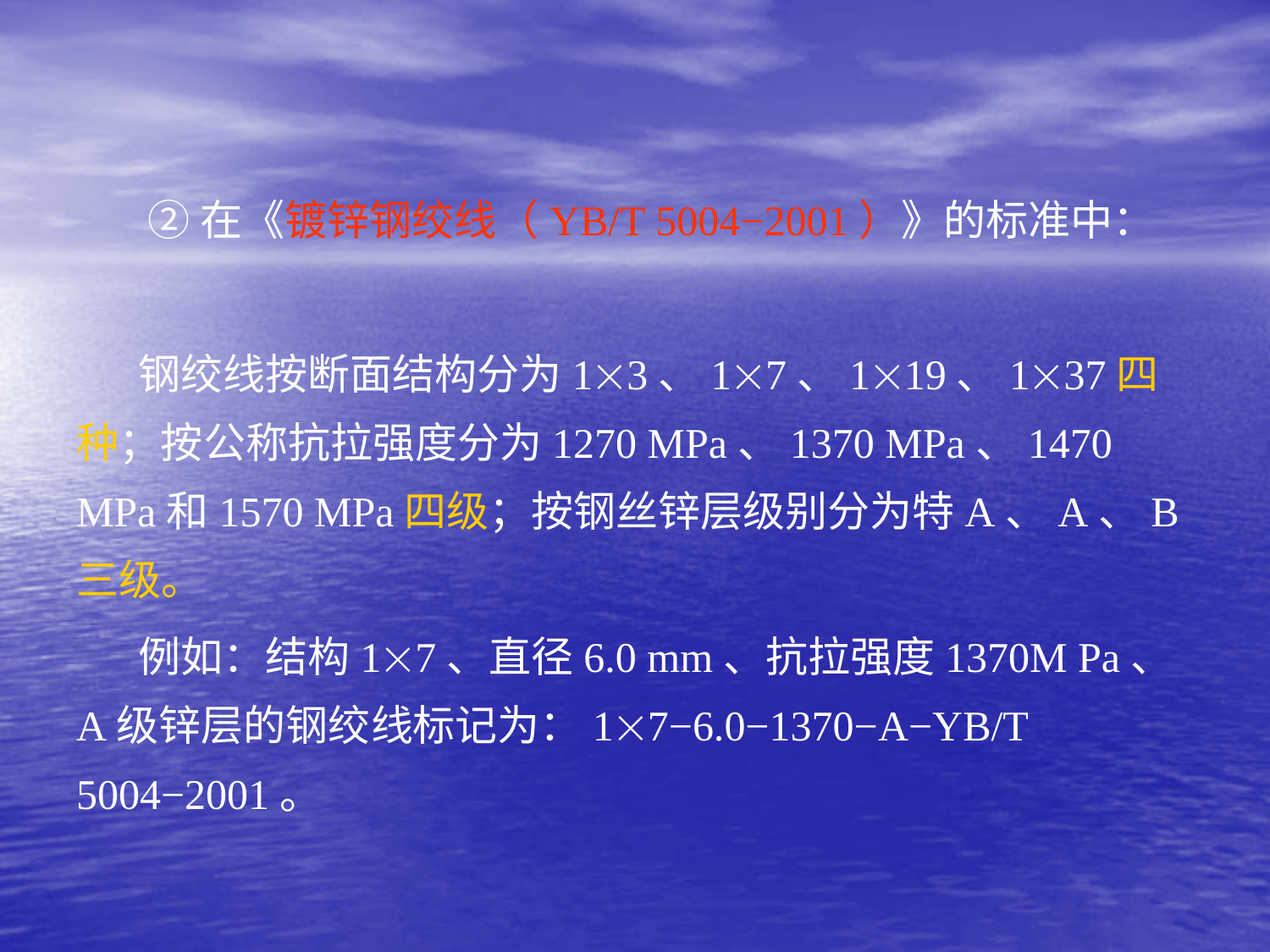

②在《镀锌钢绞线（YB/T 5004−2001）》的标准中：

钢绞线按断面结构分为1×3、1×7、1×19、1×37四种；按公称抗拉强度分为1270 MPa、1370 MPa、1470 MPa和1570 MPa四级；按钢丝锌层级别分为特A、A、B三级。
例如：结构1×7、直径6.0 mm、抗拉强度1370M Pa、A级锌层的钢绞线标记为：1×7−6.0−1370−A−YB/T 5004−2001。